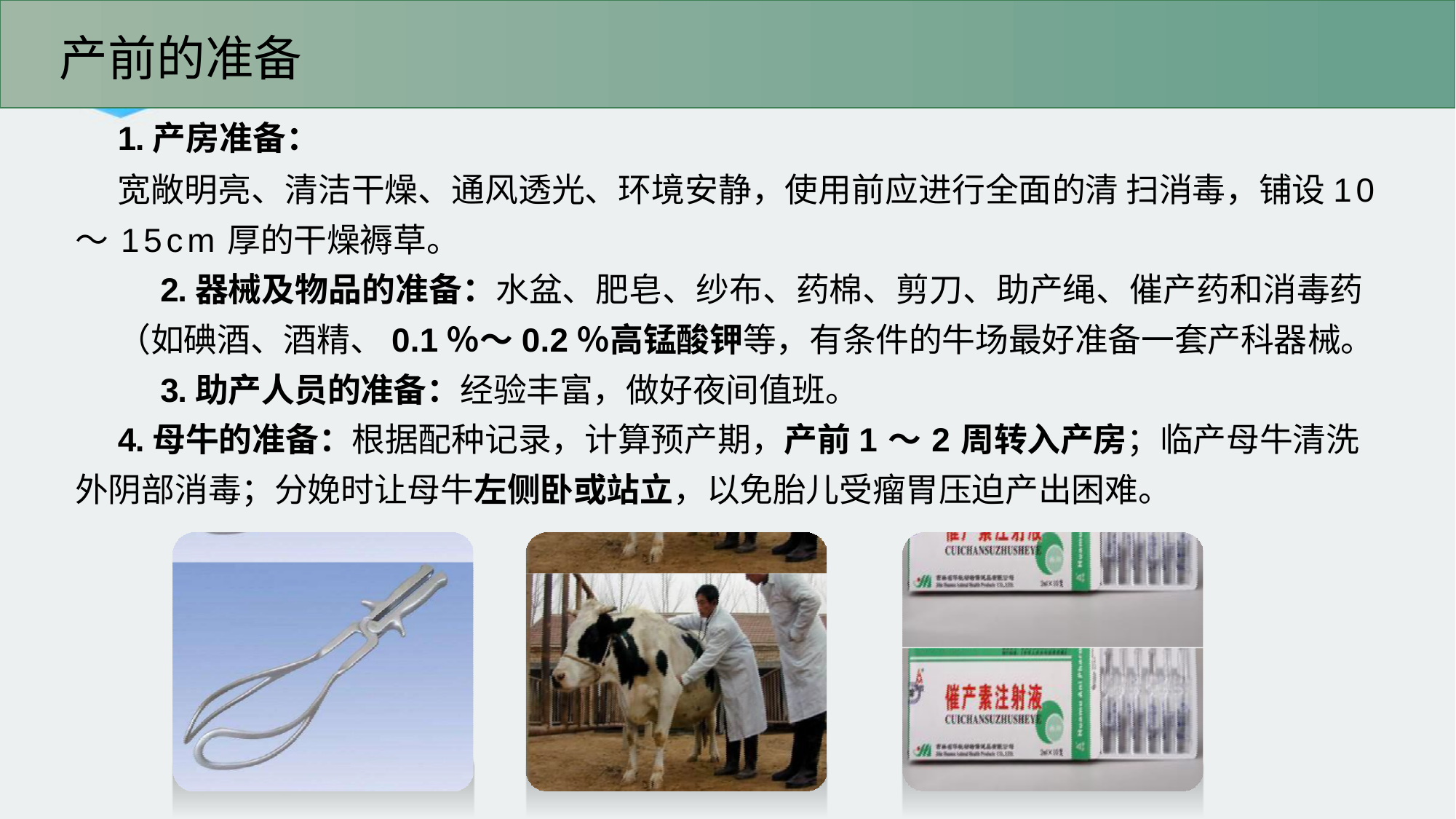

# 产前的准备
1.产房准备：
宽敞明亮、清洁干燥、通风透光、环境安静，使用前应进行全面的清 扫消毒，铺设10～15cm厚的干燥褥草。
2.器械及物品的准备：水盆、肥皂、纱布、药棉、剪刀、助产绳、催产药和消毒药
（如碘酒、酒精、0.1％～0.2％高锰酸钾等，有条件的牛场最好准备一套产科器械。
3.助产人员的准备：经验丰富，做好夜间值班。
4.母牛的准备：根据配种记录，计算预产期，产前1～2周转入产房；临产母牛清洗外阴部消毒；分娩时让母牛左侧卧或站立，以免胎儿受瘤胃压迫产出困难。